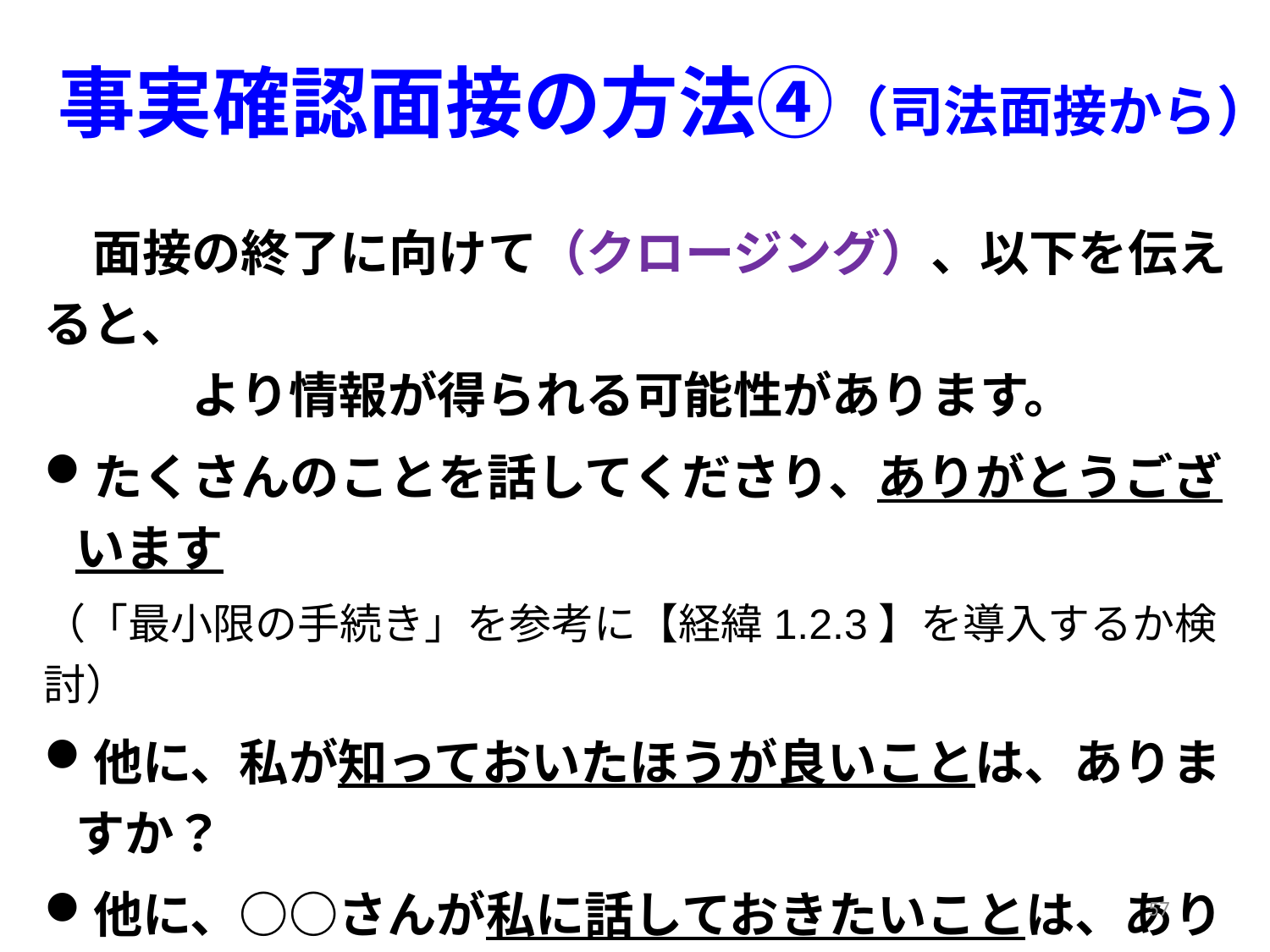

# 事実確認面接の方法④（司法面接から）
　面接の終了に向けて（クロージング）、以下を伝えると、　　　　　　　　　　　　　　　　　　　　　　　　より情報が得られる可能性があります。
たくさんのことを話してくださり、ありがとうございます
（「最小限の手続き」を参考に【経緯1.2.3】を導入するか検討）
他に、私が知っておいたほうが良いことは、ありますか？
他に、○○さんが私に話しておきたいことは、ありますか？
○○さんから質問はありますか？
また何か話したくなったら、〇月〇日までに（日を区切る）　　　　　　　　　　　ここに（連絡先を渡す）連絡してください
57